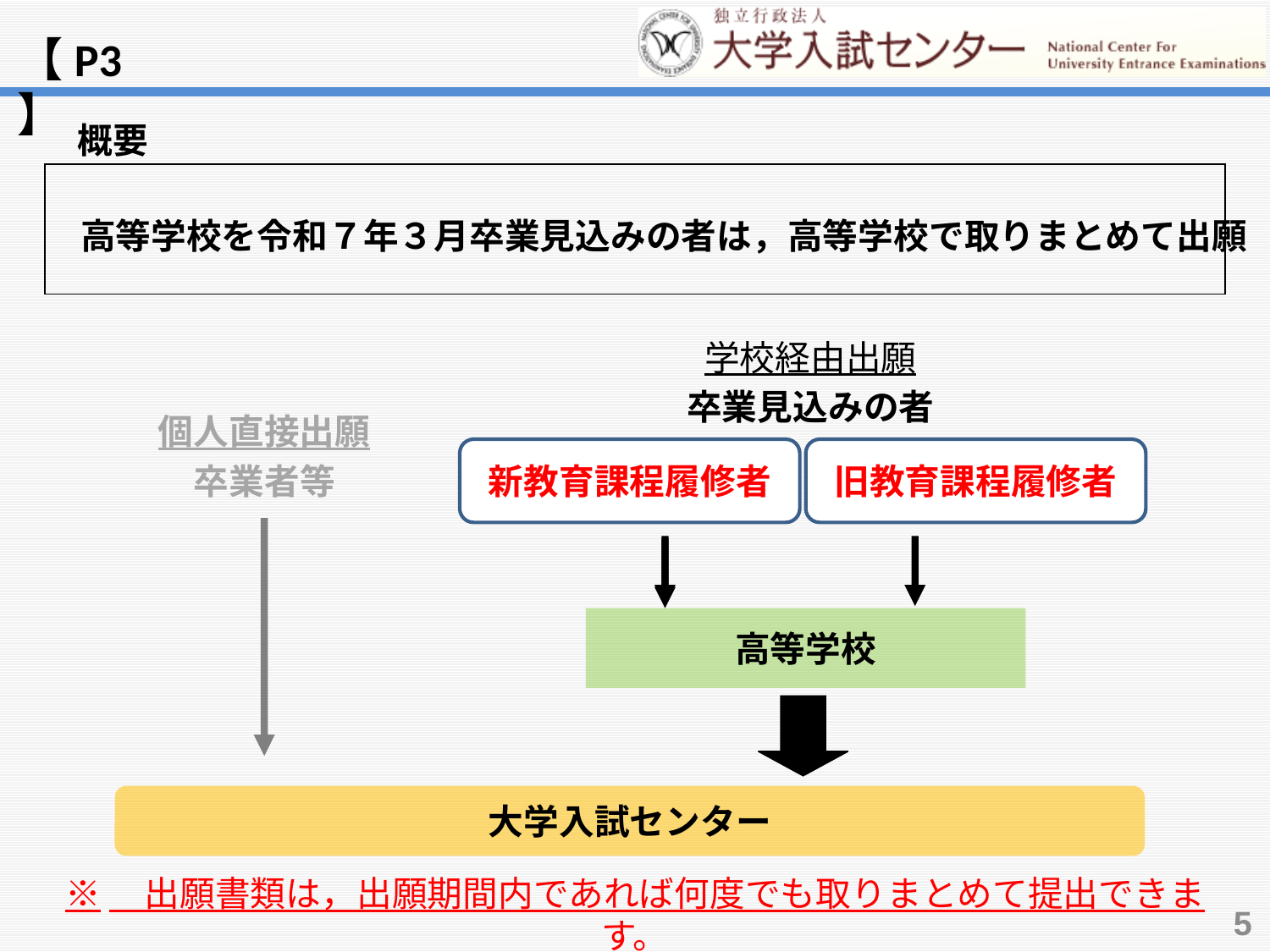

【P3】
概要
 高等学校を令和７年３月卒業見込みの者は，高等学校で取りまとめて出願
学校経由出願
卒業見込みの者
個人直接出願
卒業者等
新教育課程履修者
旧教育課程履修者

高等学校

大学入試センター
※　出願書類は，出願期間内であれば何度でも取りまとめて提出できます。
5